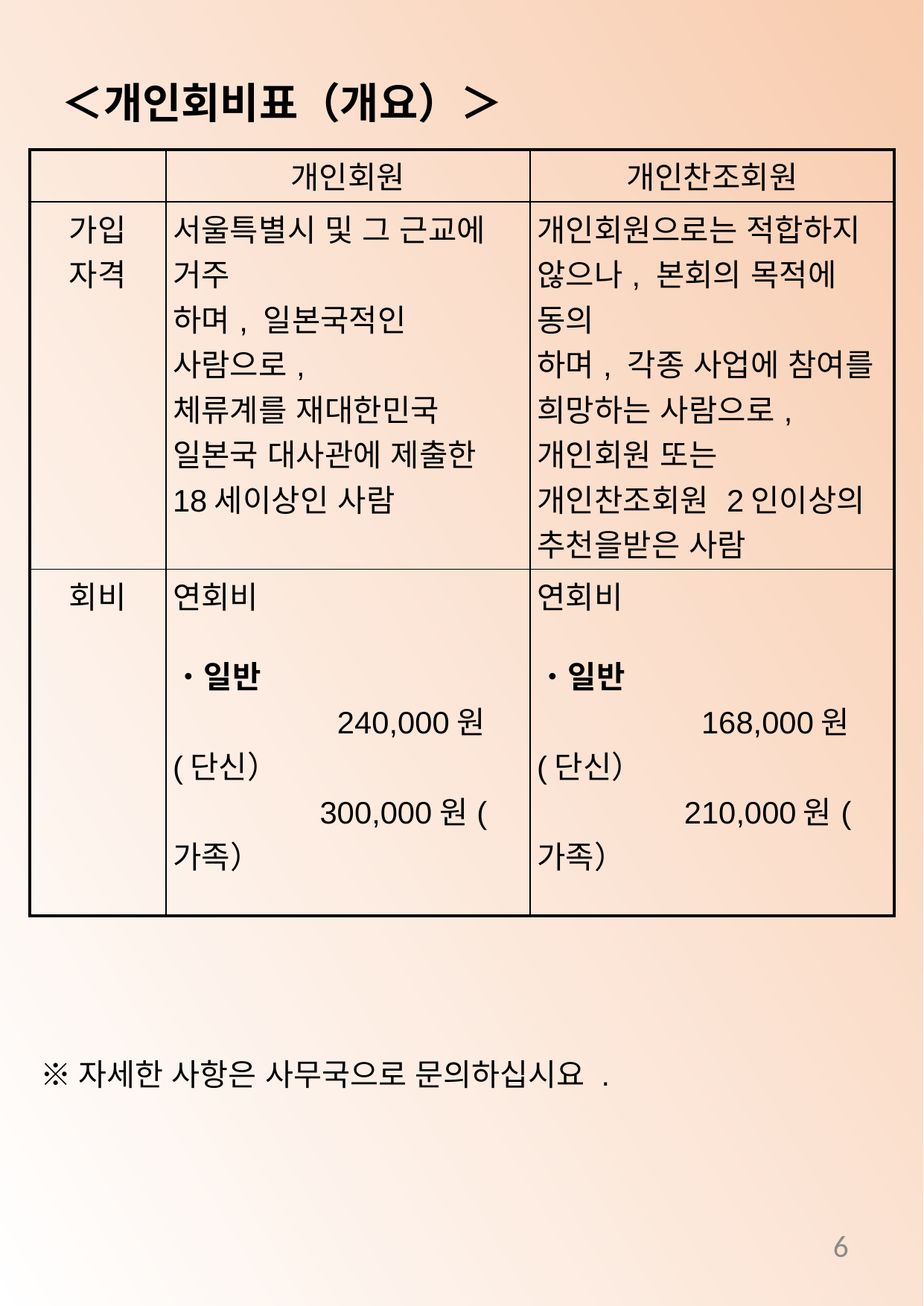

＜개인회비표（개요）＞
|  | 개인회원 | 개인찬조회원 |
| --- | --- | --- |
| 가입 자격 | 서울특별시 및 그 근교에 거주 하며, 일본국적인 사람으로, 체류계를 재대한민국 일본국 대사관에 제출한 18세이상인 사람 | 개인회원으로는 적합하지 않으나, 본회의 목적에 동의 하며, 각종 사업에 참여를 희망하는 사람으로,개인회원 또는 개인찬조회원 2인이상의 추천을받은 사람 |
| 회비 | 연회비 ・일반　　 　　　　　240,000원(단신） 　　　　 300,000원(가족） | 연회비 ・일반　　 　　　　　168,000원(단신） 　　　　 210,000원(가족） |
※자세한 사항은 사무국으로 문의하십시요 .
6